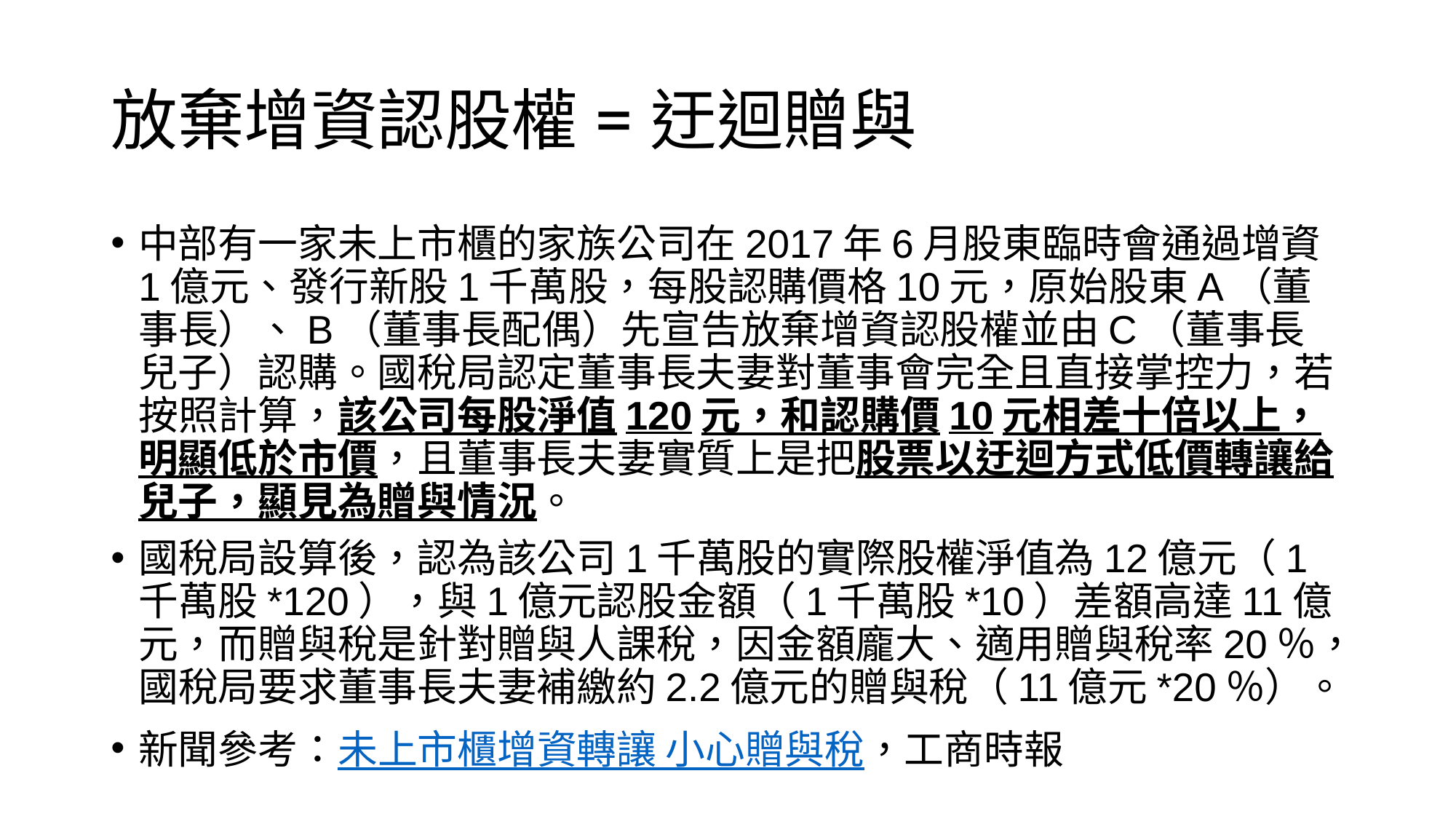

# 放棄增資認股權=迂迴贈與
中部有一家未上市櫃的家族公司在2017年6月股東臨時會通過增資1億元、發行新股1千萬股，每股認購價格10元，原始股東A（董事長）、B（董事長配偶）先宣告放棄增資認股權並由C（董事長兒子）認購。國稅局認定董事長夫妻對董事會完全且直接掌控力，若按照計算，該公司每股淨值120元，和認購價10元相差十倍以上，明顯低於市價，且董事長夫妻實質上是把股票以迂迴方式低價轉讓給兒子，顯見為贈與情況。
國稅局設算後，認為該公司1千萬股的實際股權淨值為12億元（1千萬股*120），與1億元認股金額（1千萬股*10）差額高達11億元，而贈與稅是針對贈與人課稅，因金額龐大、適用贈與稅率20％，國稅局要求董事長夫妻補繳約2.2億元的贈與稅（11億元*20％）。
新聞參考：未上市櫃增資轉讓 小心贈與稅，工商時報